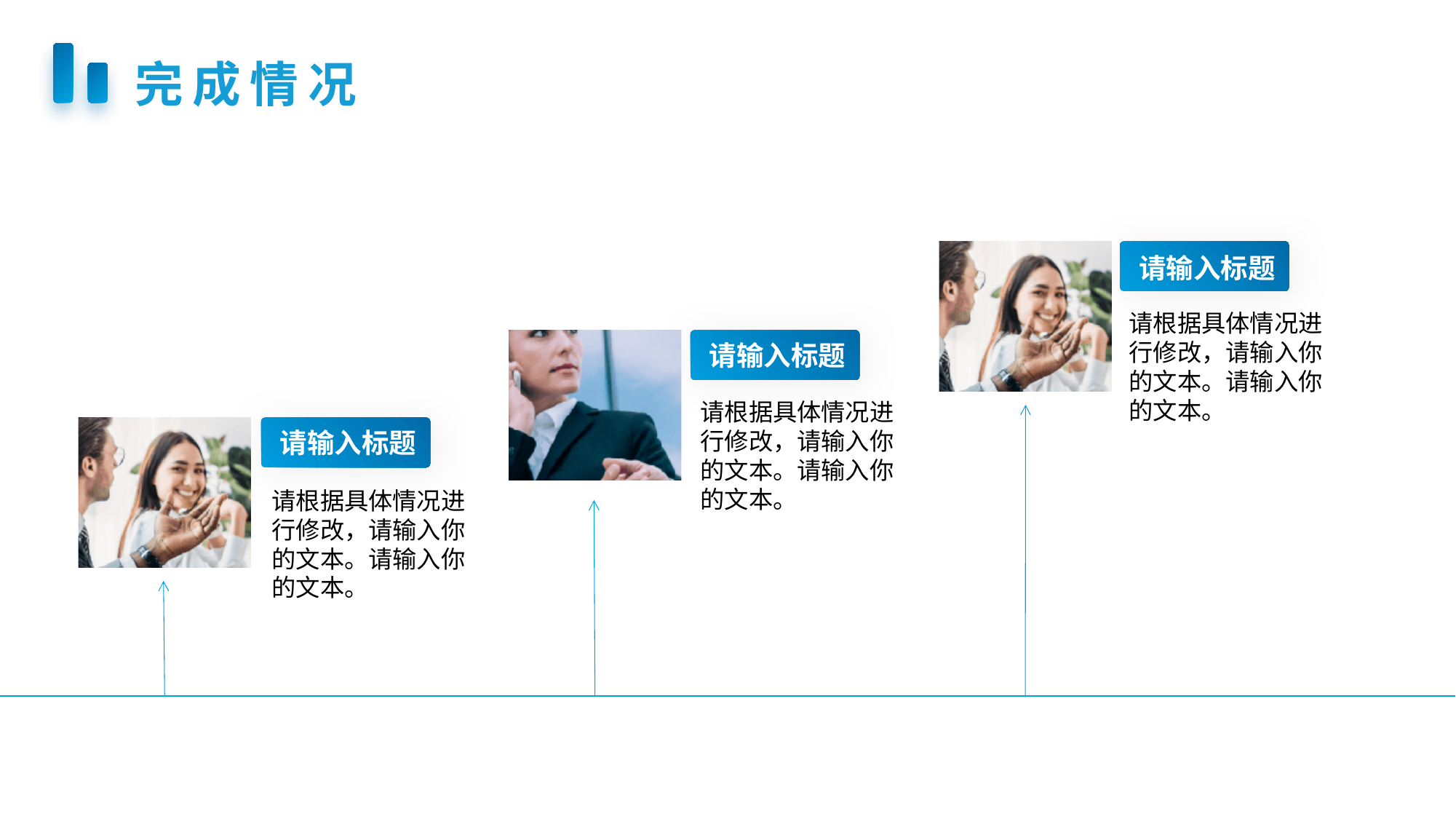

完成情况

请输入标题
请根据具体情况进行修改，请输入你的文本。请输入你的文本。

请输入标题
请根据具体情况进行修改，请输入你的文本。请输入你的文本。

请输入标题
请根据具体情况进行修改，请输入你的文本。请输入你的文本。